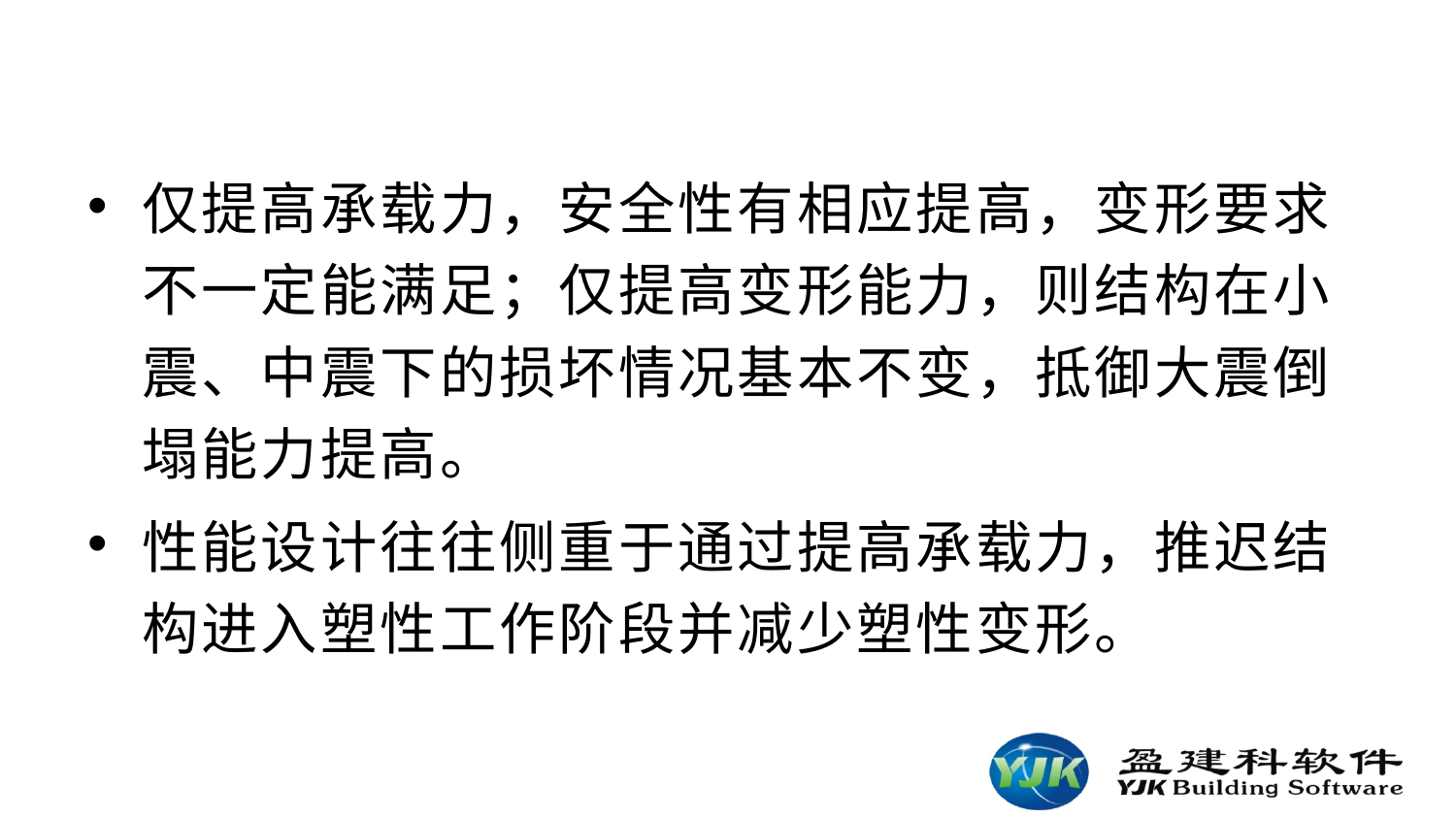

仅提高承载力，安全性有相应提高，变形要求不一定能满足；仅提高变形能力，则结构在小震、中震下的损坏情况基本不变，抵御大震倒塌能力提高。
性能设计往往侧重于通过提高承载力，推迟结构进入塑性工作阶段并减少塑性变形。